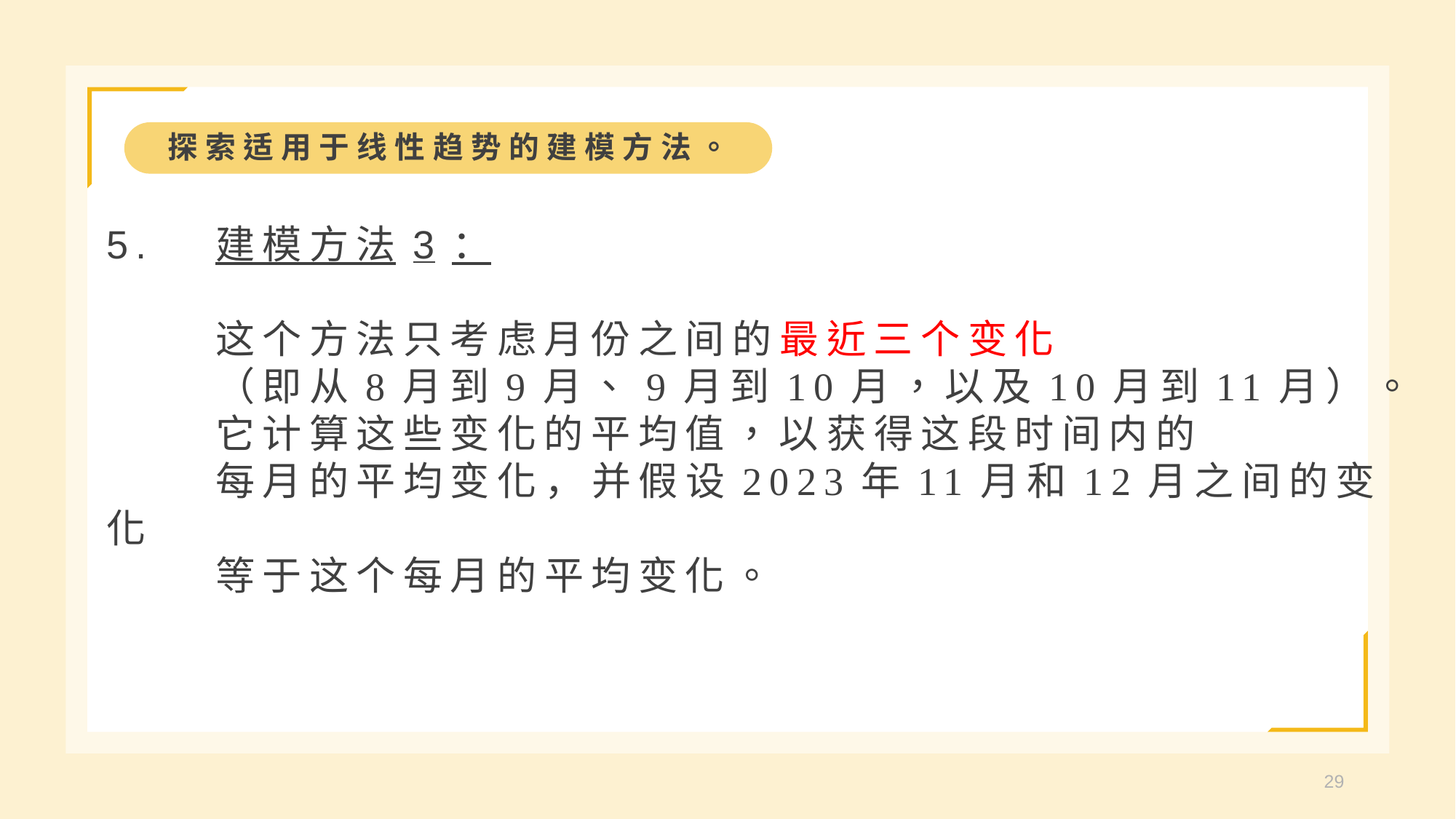

探索适用于线性趋势的建模方法。
5.	建模方法3：

	这个方法只考虑月份之间的最近三个变化
	（即从8月到9月、9月到10月，以及10月到11月）。
	它计算这些变化的平均值，以获得这段时间内的
	每月的平均变化，并假设2023年11月和12月之间的变化
	等于这个每月的平均变化。
29